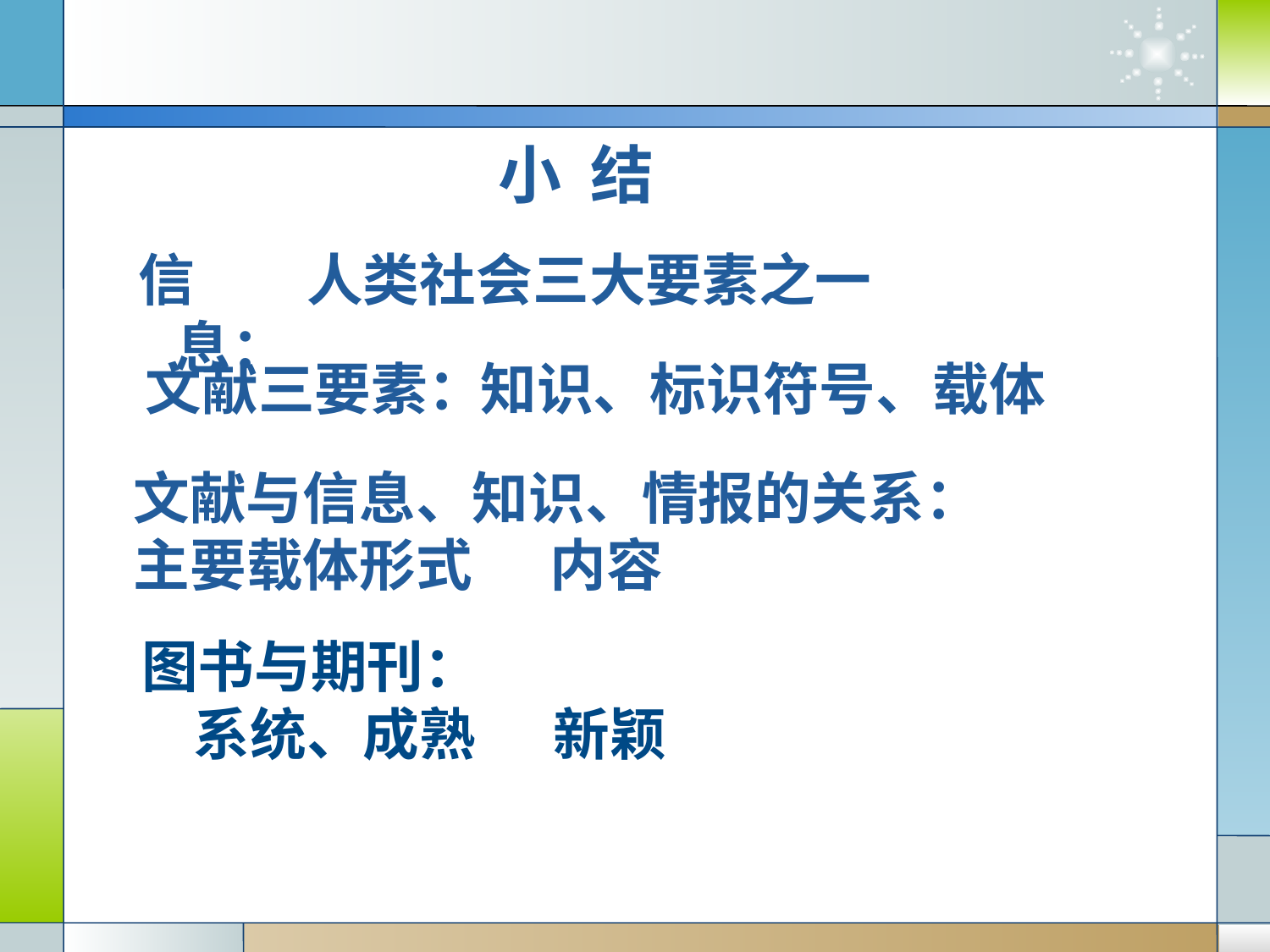

小  结
 信息：
 人类社会三大要素之一
 文献三要素：
 知识、标识符号、载体
文献与信息、知识、情报的关系：
主要载体形式      内容

图书与期刊：
   系统、成熟      新颖